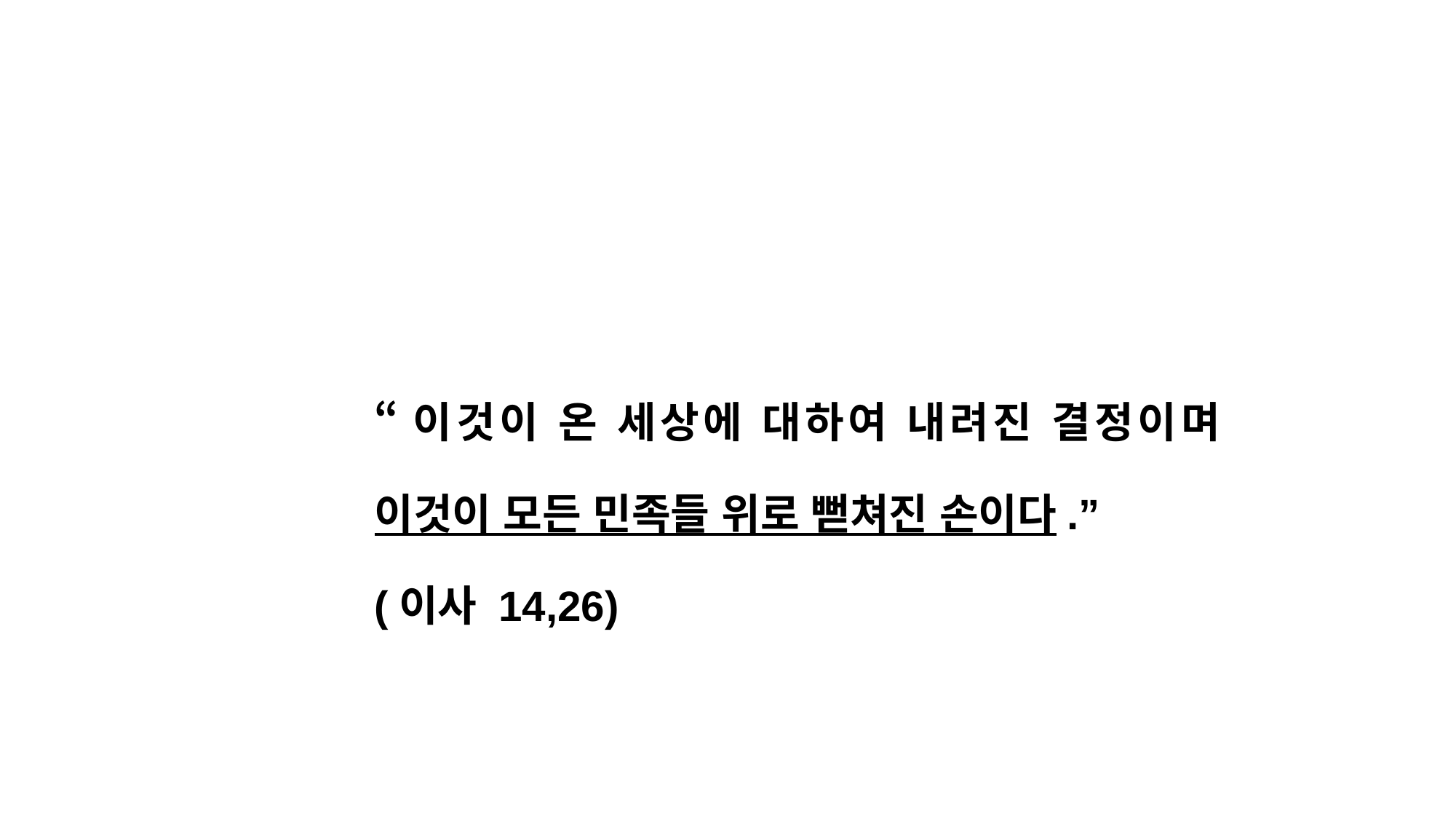

“이것이 온 세상에 대하여 내려진 결정이며 이것이 모든 민족들 위로 뻗쳐진 손이다.”
(이사 14,26)